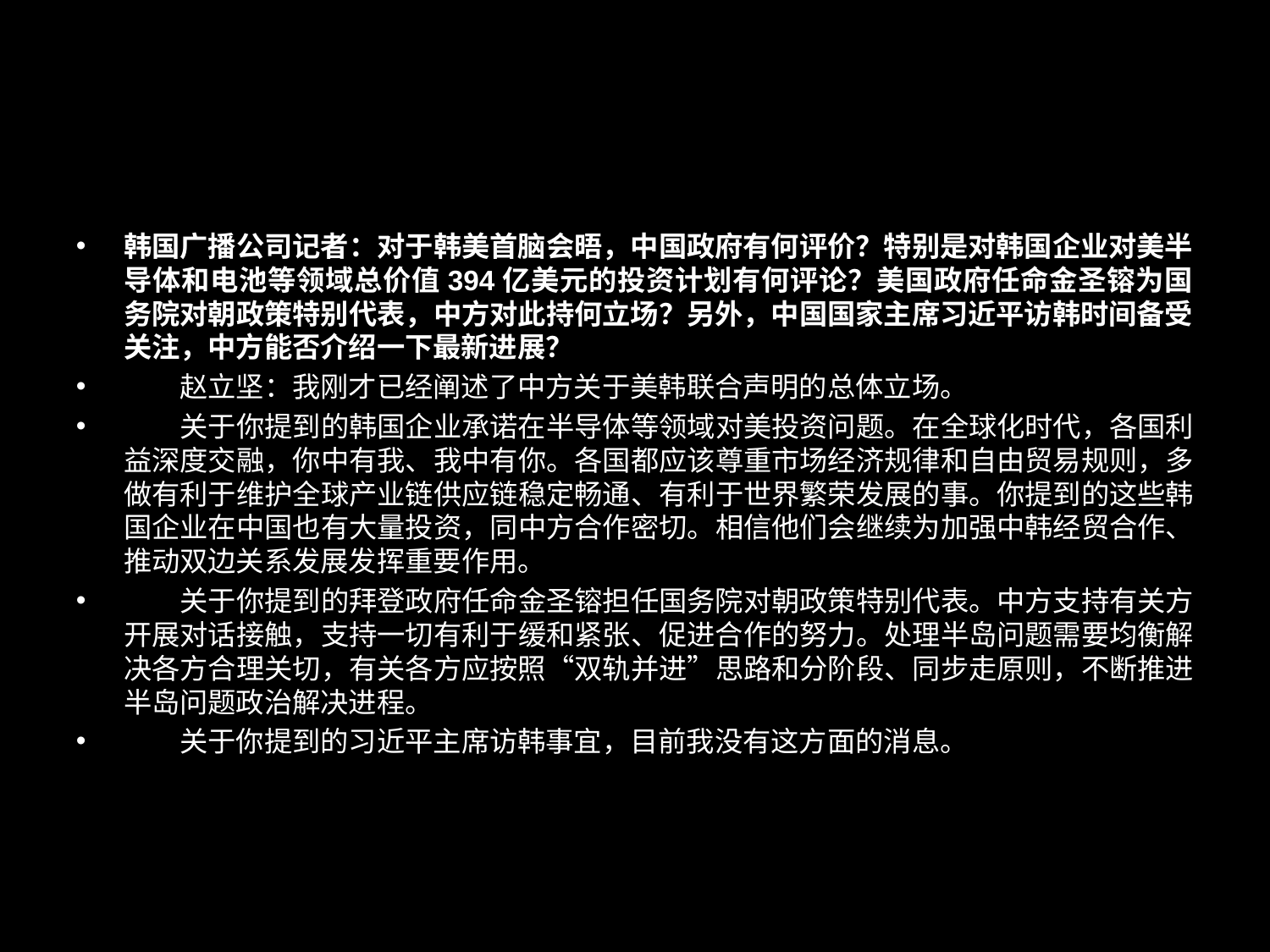

#
韩国广播公司记者：对于韩美首脑会晤，中国政府有何评价？特别是对韩国企业对美半导体和电池等领域总价值394亿美元的投资计划有何评论？美国政府任命金圣镕为国务院对朝政策特别代表，中方对此持何立场？另外，中国国家主席习近平访韩时间备受关注，中方能否介绍一下最新进展？
　　赵立坚：我刚才已经阐述了中方关于美韩联合声明的总体立场。
　　关于你提到的韩国企业承诺在半导体等领域对美投资问题。在全球化时代，各国利益深度交融，你中有我、我中有你。各国都应该尊重市场经济规律和自由贸易规则，多做有利于维护全球产业链供应链稳定畅通、有利于世界繁荣发展的事。你提到的这些韩国企业在中国也有大量投资，同中方合作密切。相信他们会继续为加强中韩经贸合作、推动双边关系发展发挥重要作用。
　　关于你提到的拜登政府任命金圣镕担任国务院对朝政策特别代表。中方支持有关方开展对话接触，支持一切有利于缓和紧张、促进合作的努力。处理半岛问题需要均衡解决各方合理关切，有关各方应按照“双轨并进”思路和分阶段、同步走原则，不断推进半岛问题政治解决进程。
　　关于你提到的习近平主席访韩事宜，目前我没有这方面的消息。